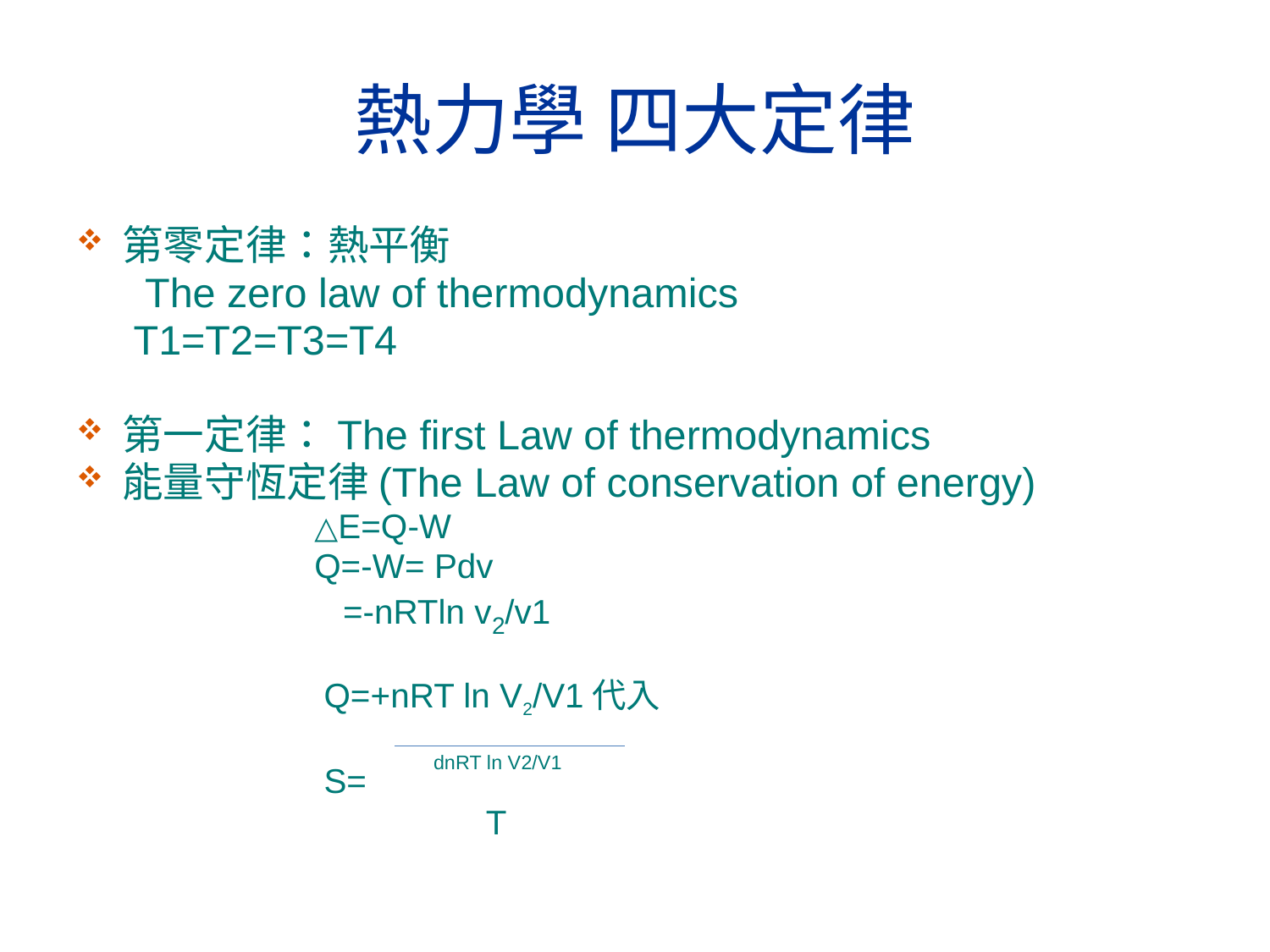

# 熱力學 四大定律
第零定律：熱平衡
      The zero law of thermodynamics
     T1=T2=T3=T4

第一定律：The first Law of thermodynamics
能量守恆定律(The Law of conservation of energy)
                         △E=Q-W
                         Q=-W= Pdv
                            =-nRTln v2/v1

                          Q=+nRT ln V2/V1代入

                          S=       dnRT ln V2/V1
                                           T